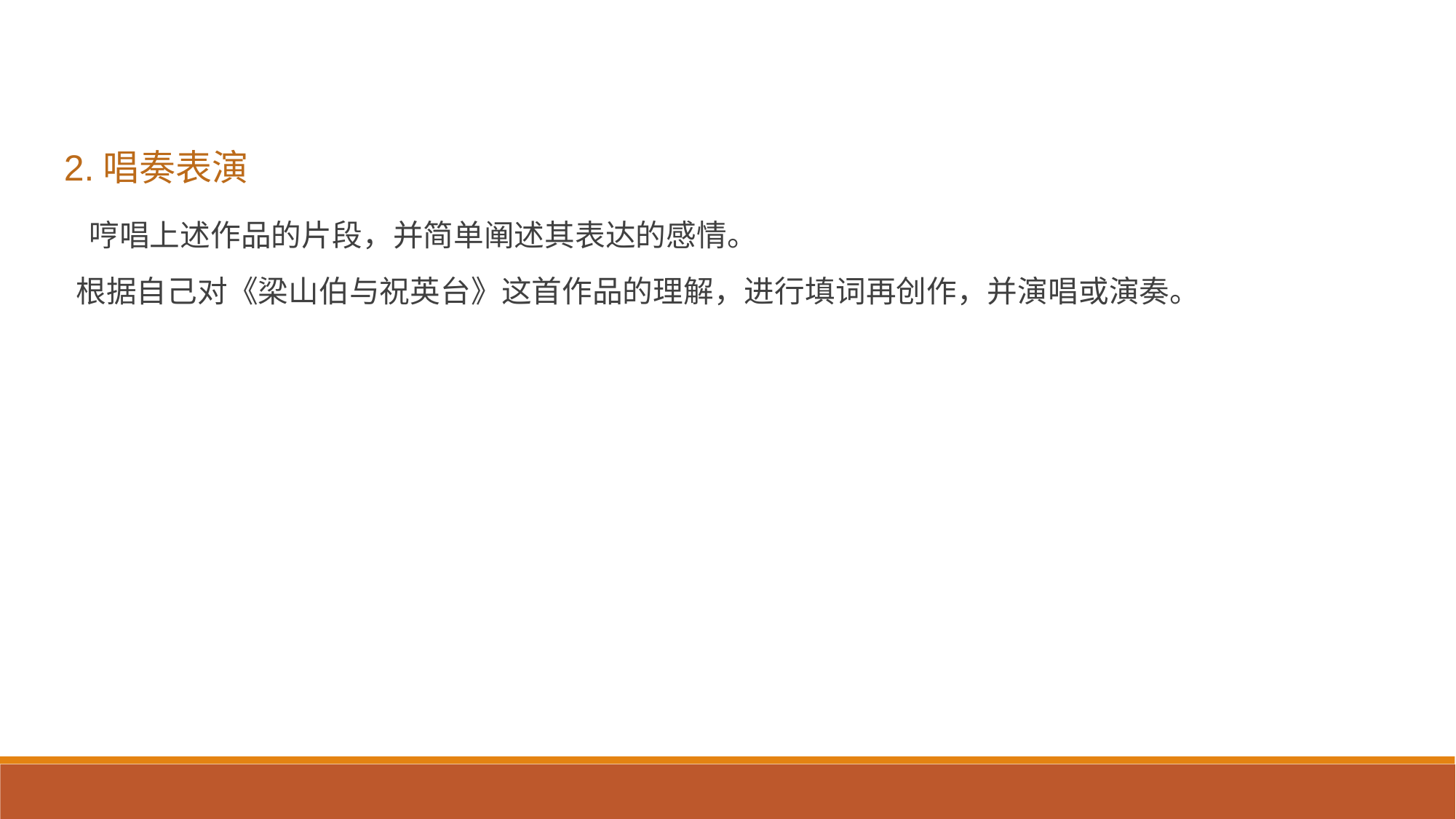

2.唱奏表演
   哼唱上述作品的片段，并简单阐述其表达的感情。
   根据自己对《梁山伯与祝英台》这首作品的理解，进行填词再创作，并演唱或演奏。